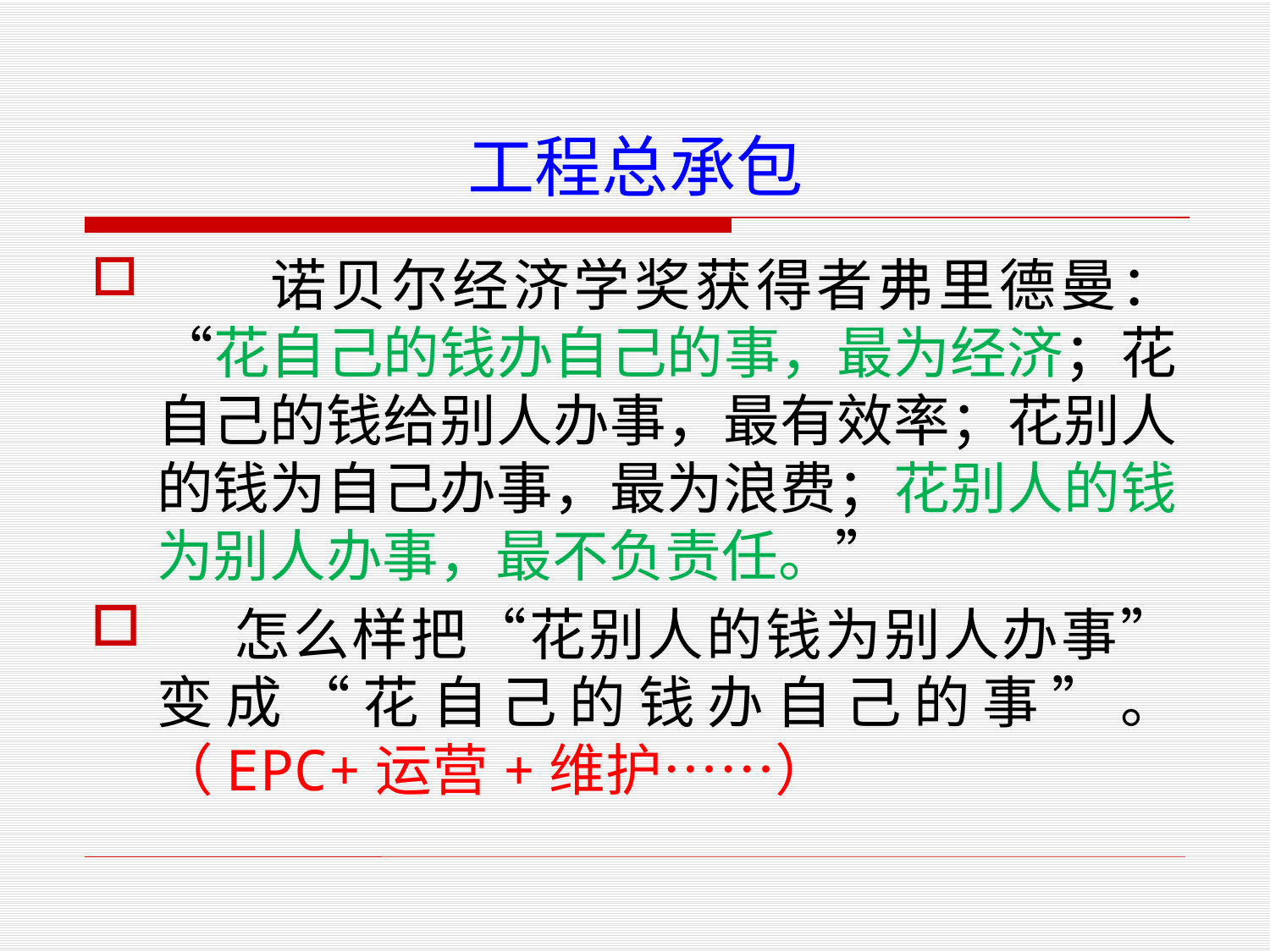

# 工程总承包
      诺贝尔经济学奖获得者弗里德曼：“花自己的钱办自己的事，最为经济；花自己的钱给别人办事，最有效率；花别人的钱为自己办事，最为浪费；花别人的钱为别人办事，最不负责任。”
    怎么样把“花别人的钱为别人办事”变成“花自己的钱办自己的事”。（EPC+运营+维护……）